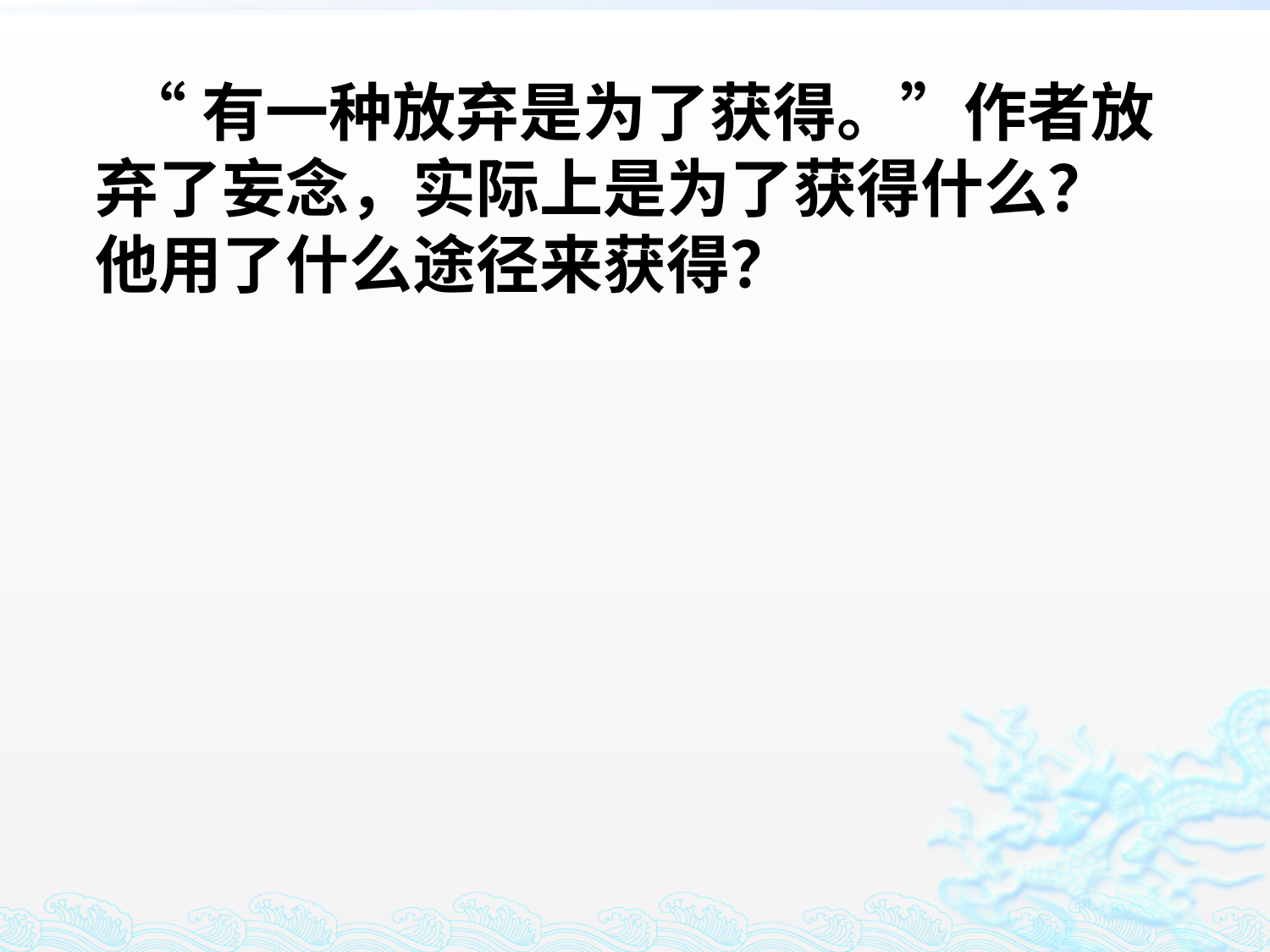

“有一种放弃是为了获得。”作者放弃了妄念，实际上是为了获得什么？他用了什么途径来获得？